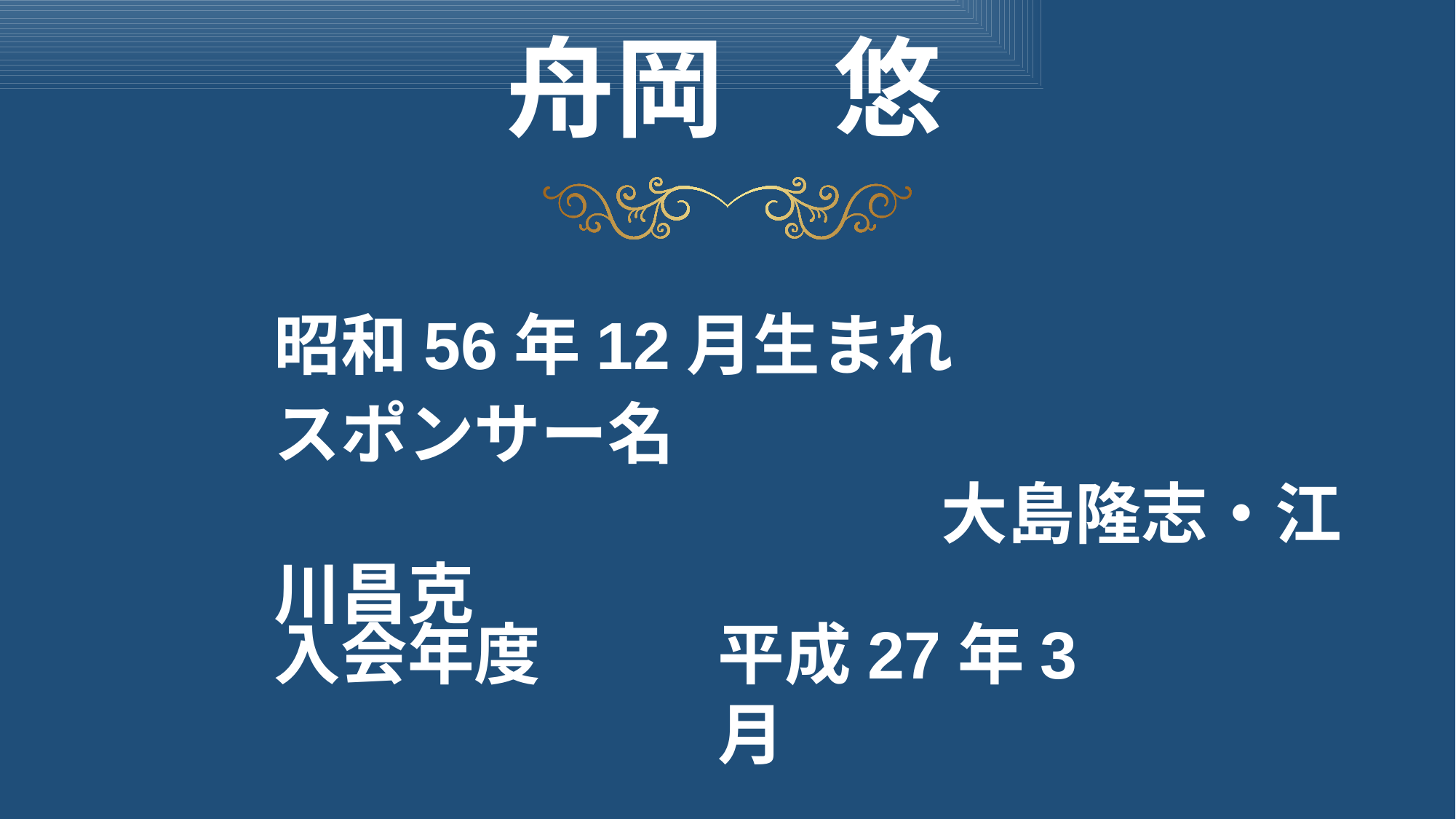

舟岡　悠
昭和56年12月生まれ
スポンサー名
　　　　　　　　　　大島隆志・江川昌克
入会年度
平成27年3月